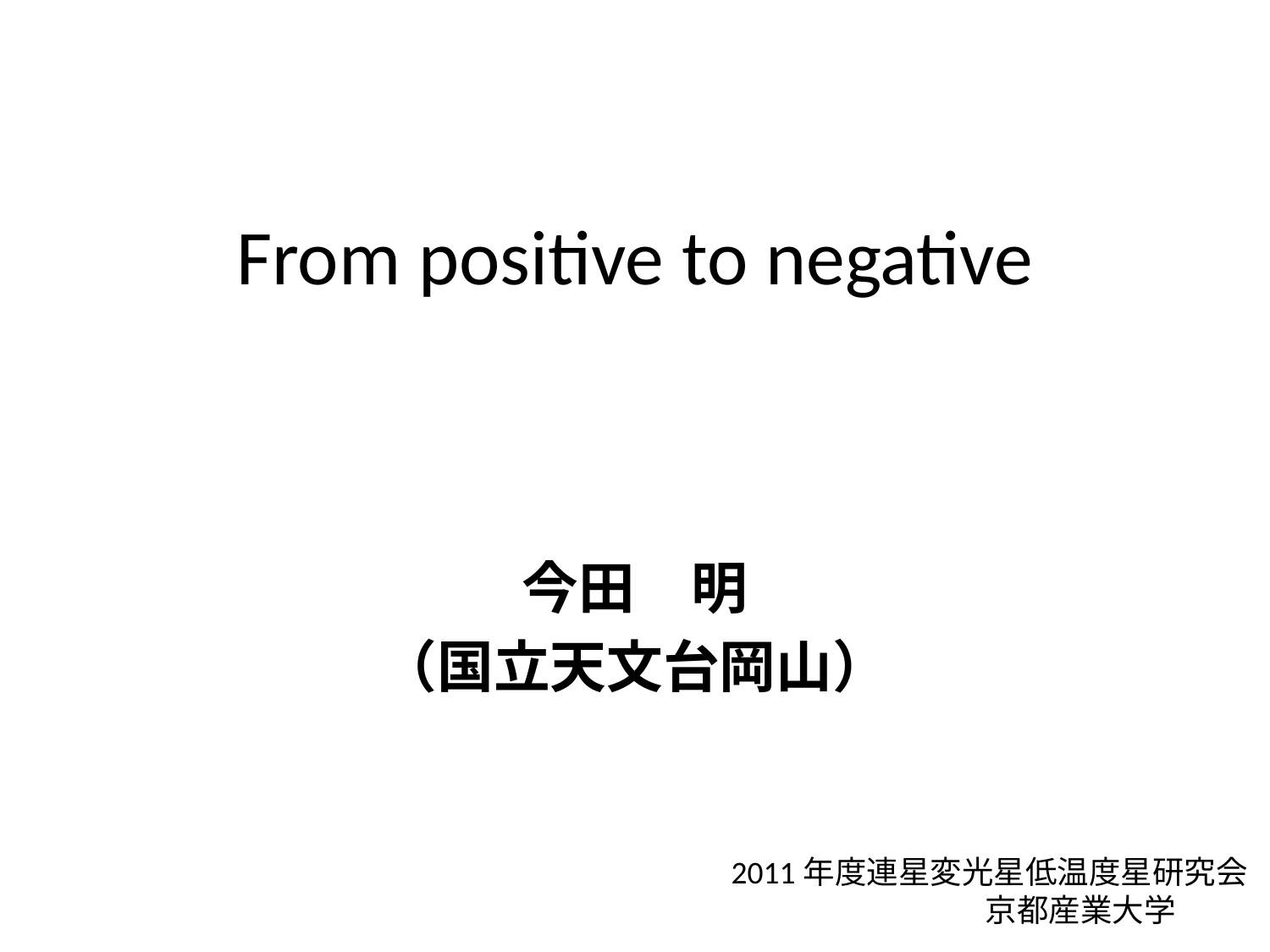

# From positive to negative
今田　明
（国立天文台岡山）
2011年度連星変光星低温度星研究会
　　　　　　　　京都産業大学